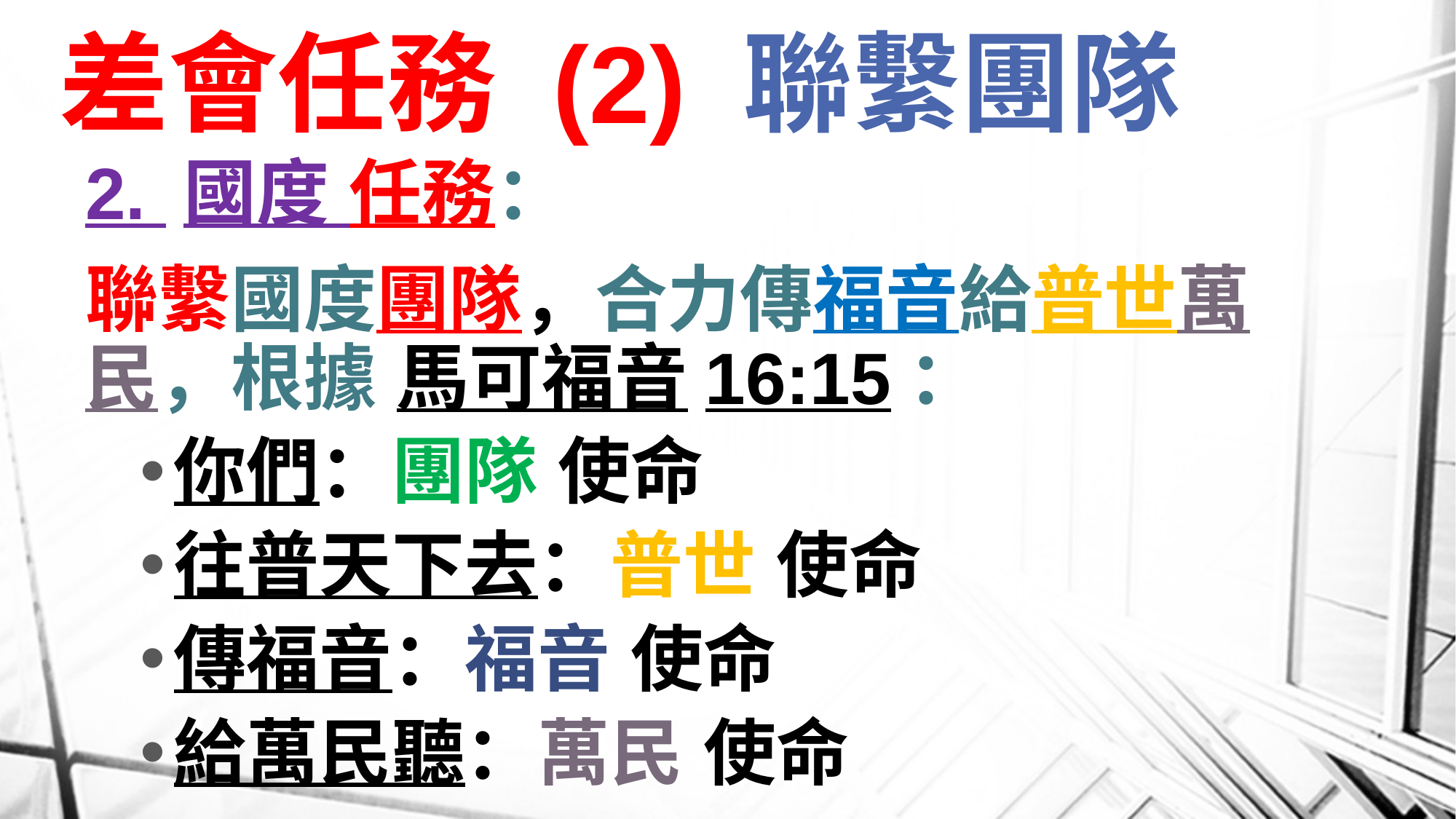

# 差會任務 (2) 聯繫團隊
2. 國度 任務：
聯繫國度團隊，合力傳福音給普世萬民，根據 馬可福音16:15：
你們：團隊 使命
往普天下去：普世 使命
傳福音：福音 使命
給萬民聽：萬民 使命